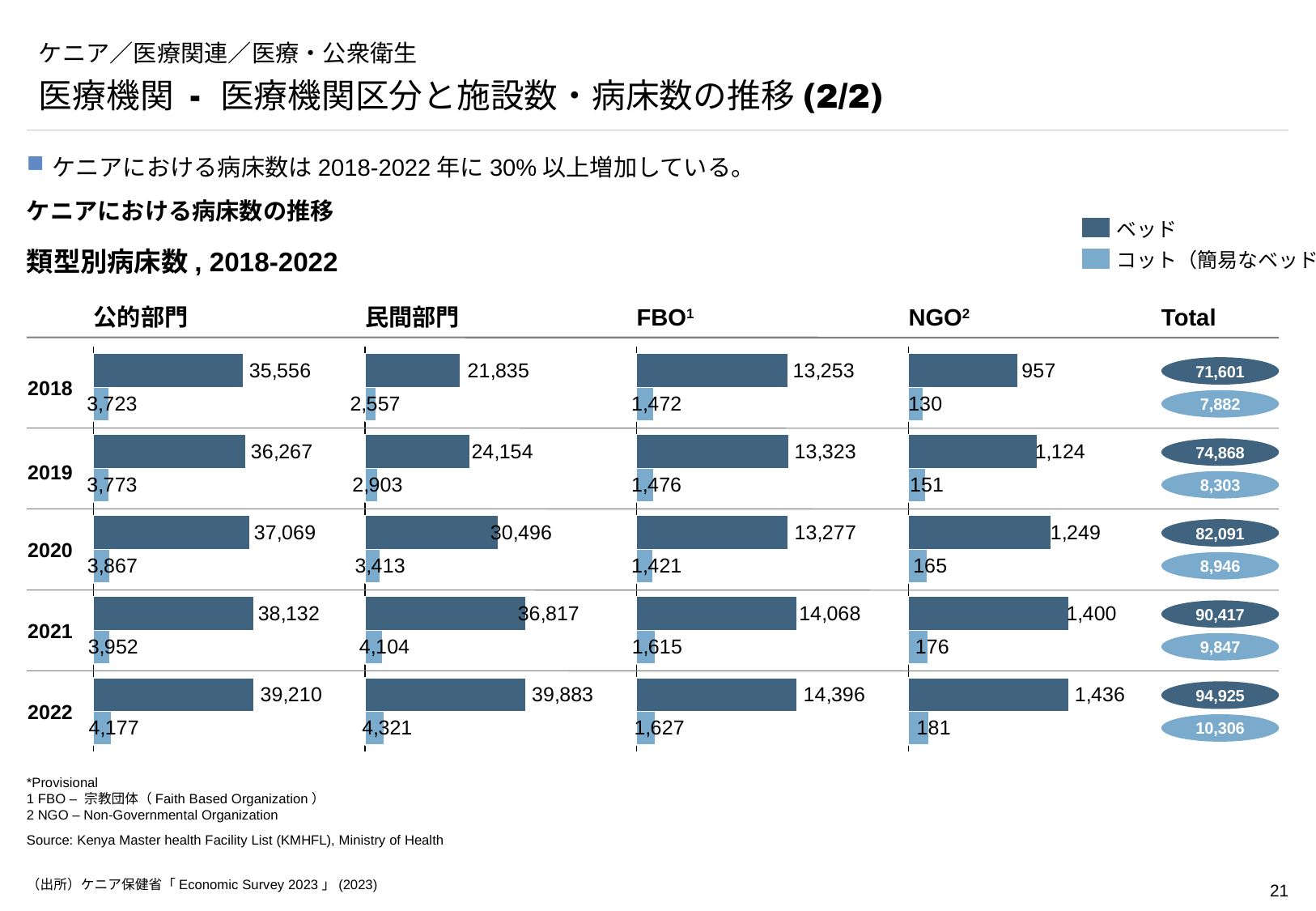

# ケニア／医療関連／医療・公衆衛生
医療機関 - 医療機関区分と施設数・病床数の推移(2/2)
ケニアにおける病床数は2018-2022年に30%以上増加している。
ケニアにおける病床数の推移
ベッド

類型別病床数, 2018-2022
コット（簡易なベッド）

公的部門
民間部門
FBO1
NGO2
Total

### Chart

| Category |  |  |
|---|---|---|

### Chart

| Category |  |  |
|---|---|---|

### Chart

| Category |  |  |
|---|---|---|

### Chart

| Category |  |  |
|---|---|---|
71,601
2018
7,882
74,868
2019
8,303
82,091
2020
8,946
90,417
2021
9,847
94,925
2022
10,306
*Provisional
1 FBO – 宗教団体（Faith Based Organization）
2 NGO – Non-Governmental Organization
Source: Kenya Master health Facility List (KMHFL), Ministry of Health
（出所）ケニア保健省「Economic Survey 2023」(2023)